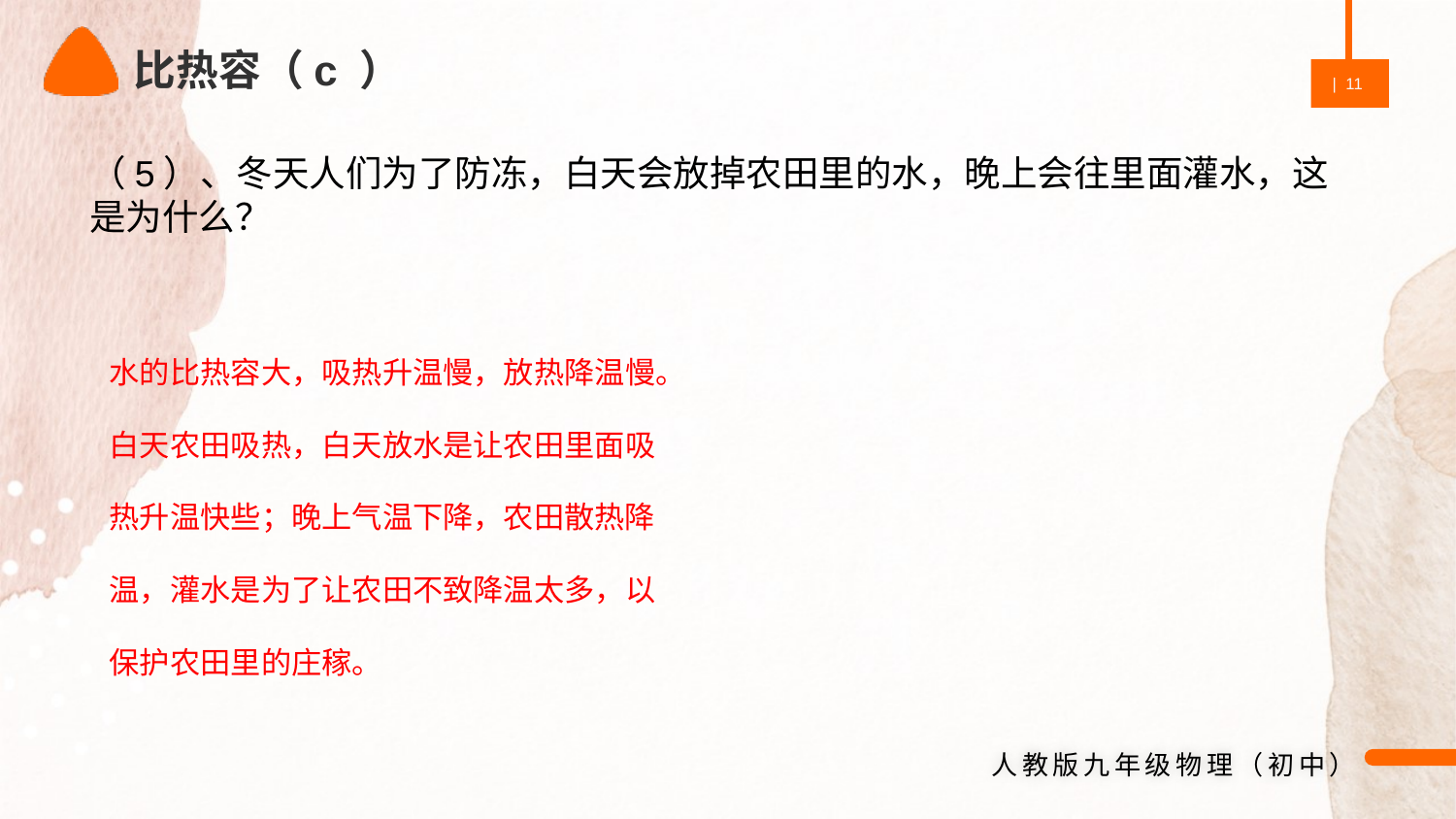

比热容（c ）
（5）、冬天人们为了防冻，白天会放掉农田里的水，晚上会往里面灌水，这是为什么？
水的比热容大，吸热升温慢，放热降温慢。白天农田吸热，白天放水是让农田里面吸热升温快些；晚上气温下降，农田散热降温，灌水是为了让农田不致降温太多，以保护农田里的庄稼。